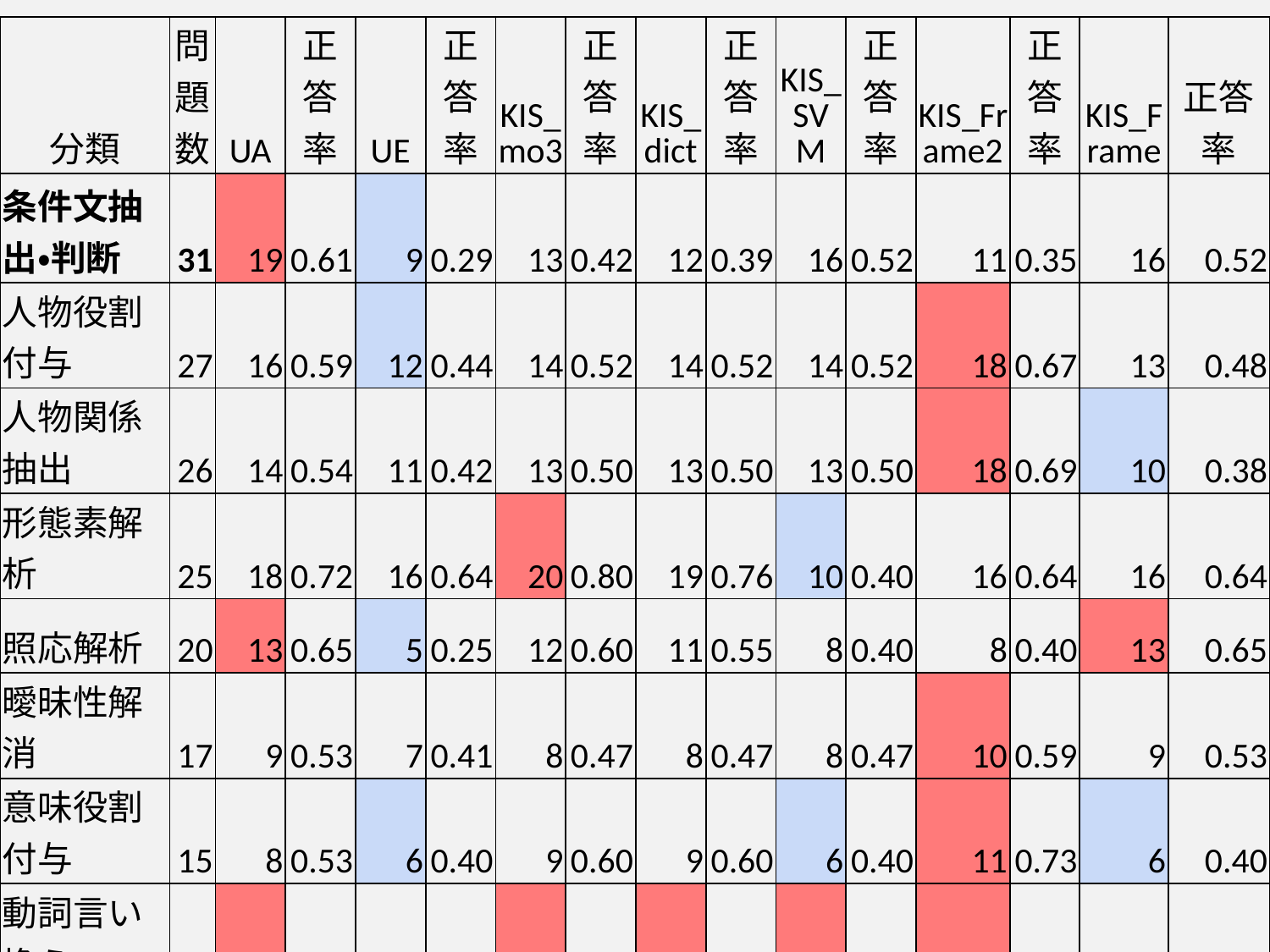

| 分類 | 問題数 | UA | 正答率 | UE | 正答率 | KIS\_mo3 | 正答率 | KIS\_dict | 正答率 | KIS\_SVM | 正答率 | KIS\_Frame2 | 正答率 | KIS\_Frame | 正答率 |
| --- | --- | --- | --- | --- | --- | --- | --- | --- | --- | --- | --- | --- | --- | --- | --- |
| 条件文抽出・判断 | 31 | 19 | 0.61 | 9 | 0.29 | 13 | 0.42 | 12 | 0.39 | 16 | 0.52 | 11 | 0.35 | 16 | 0.52 |
| 人物役割付与 | 27 | 16 | 0.59 | 12 | 0.44 | 14 | 0.52 | 14 | 0.52 | 14 | 0.52 | 18 | 0.67 | 13 | 0.48 |
| 人物関係抽出 | 26 | 14 | 0.54 | 11 | 0.42 | 13 | 0.50 | 13 | 0.50 | 13 | 0.50 | 18 | 0.69 | 10 | 0.38 |
| 形態素解析 | 25 | 18 | 0.72 | 16 | 0.64 | 20 | 0.80 | 19 | 0.76 | 10 | 0.40 | 16 | 0.64 | 16 | 0.64 |
| 照応解析 | 20 | 13 | 0.65 | 5 | 0.25 | 12 | 0.60 | 11 | 0.55 | 8 | 0.40 | 8 | 0.40 | 13 | 0.65 |
| 曖昧性解消 | 17 | 9 | 0.53 | 7 | 0.41 | 8 | 0.47 | 8 | 0.47 | 8 | 0.47 | 10 | 0.59 | 9 | 0.53 |
| 意味役割付与 | 15 | 8 | 0.53 | 6 | 0.40 | 9 | 0.60 | 9 | 0.60 | 6 | 0.40 | 11 | 0.73 | 6 | 0.40 |
| 動詞言い換え | 13 | 7 | 0.54 | 6 | 0.46 | 7 | 0.54 | 7 | 0.54 | 7 | 0.54 | 7 | 0.54 | 4 | 0.31 |
| 一般辞書 | 9 | 5 | 0.56 | 5 | 0.56 | 4 | 0.44 | 4 | 0.44 | 5 | 0.56 | 6 | 0.67 | 4 | 0.44 |